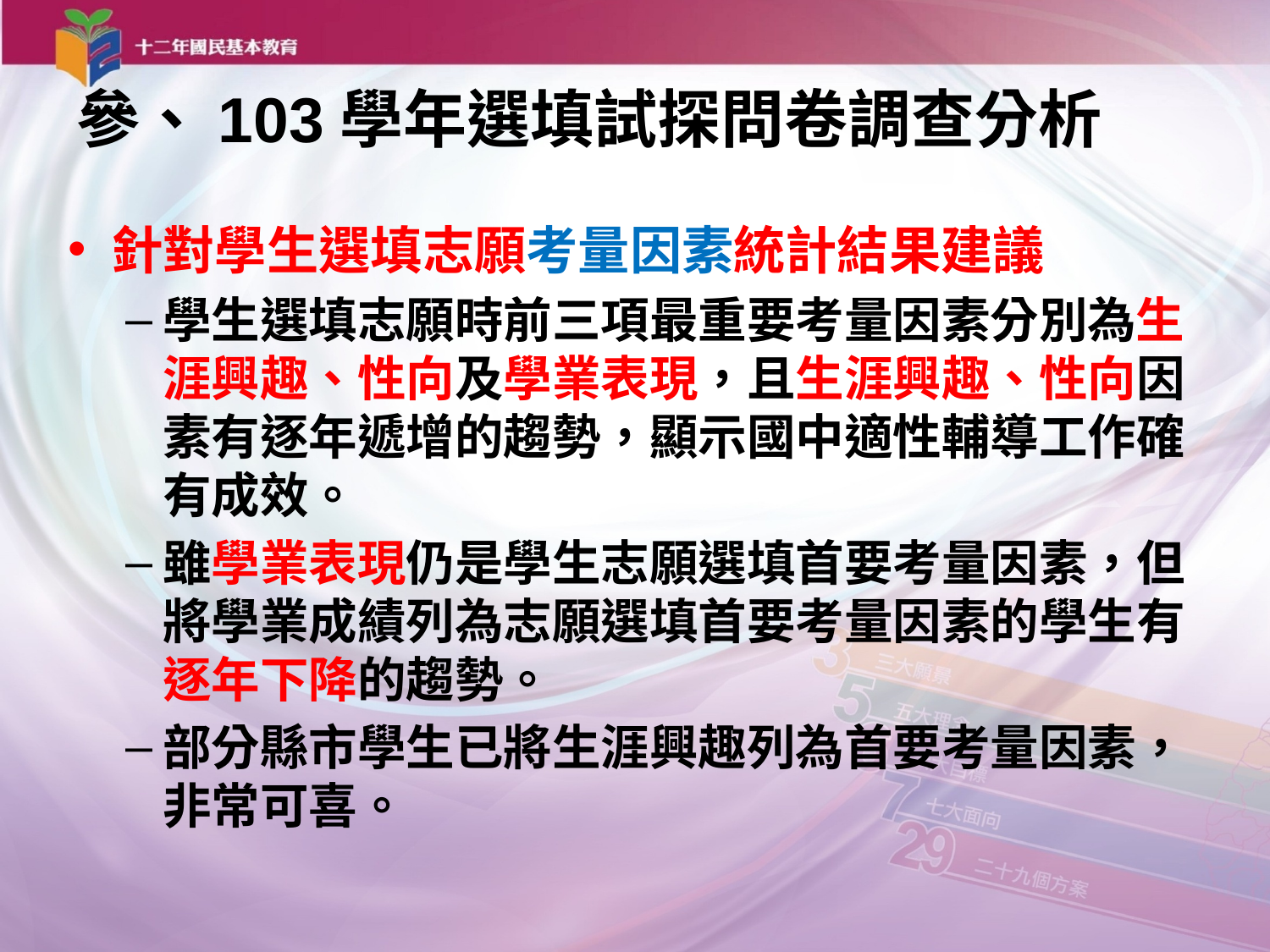

# 參、103學年選填試探問卷調查分析
針對學生選填志願考量因素統計結果建議
學生選填志願時前三項最重要考量因素分別為生涯興趣、性向及學業表現，且生涯興趣、性向因素有逐年遞增的趨勢，顯示國中適性輔導工作確有成效。
雖學業表現仍是學生志願選填首要考量因素，但將學業成績列為志願選填首要考量因素的學生有逐年下降的趨勢。
部分縣市學生已將生涯興趣列為首要考量因素，非常可喜。